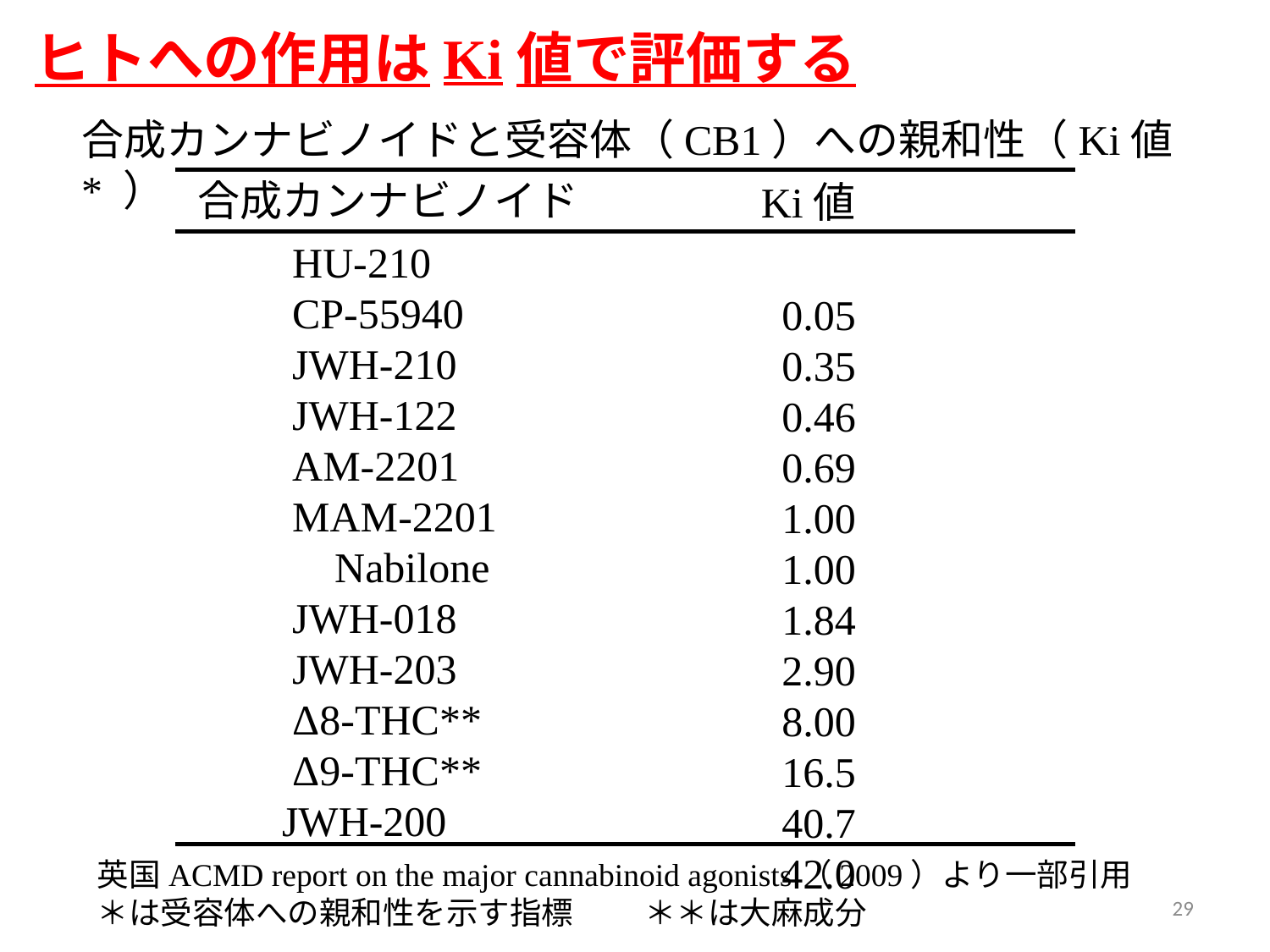

ヒトへの作用はKi値で評価する
合成カンナビノイドと受容体（CB1）への親和性（Ki値* ）
合成カンナビノイド
　　HU-210
　　CP-55940
　　JWH-210
　　JWH-122
　　AM-2201
　　MAM-2201
　　　Nabilone
　　JWH-018
　　JWH-203
　　Δ8-THC**
　　Δ9-THC**
        JWH-200
Ki値
0.05
0.35
0.46
0.69
1.00
1.00
1.84
2.90
8.00
16.5
40.7
42.0
英国ACMD report on the major cannabinoid agonists（2009）より一部引用
＊は受容体への親和性を示す指標　　 ＊＊は大麻成分
29